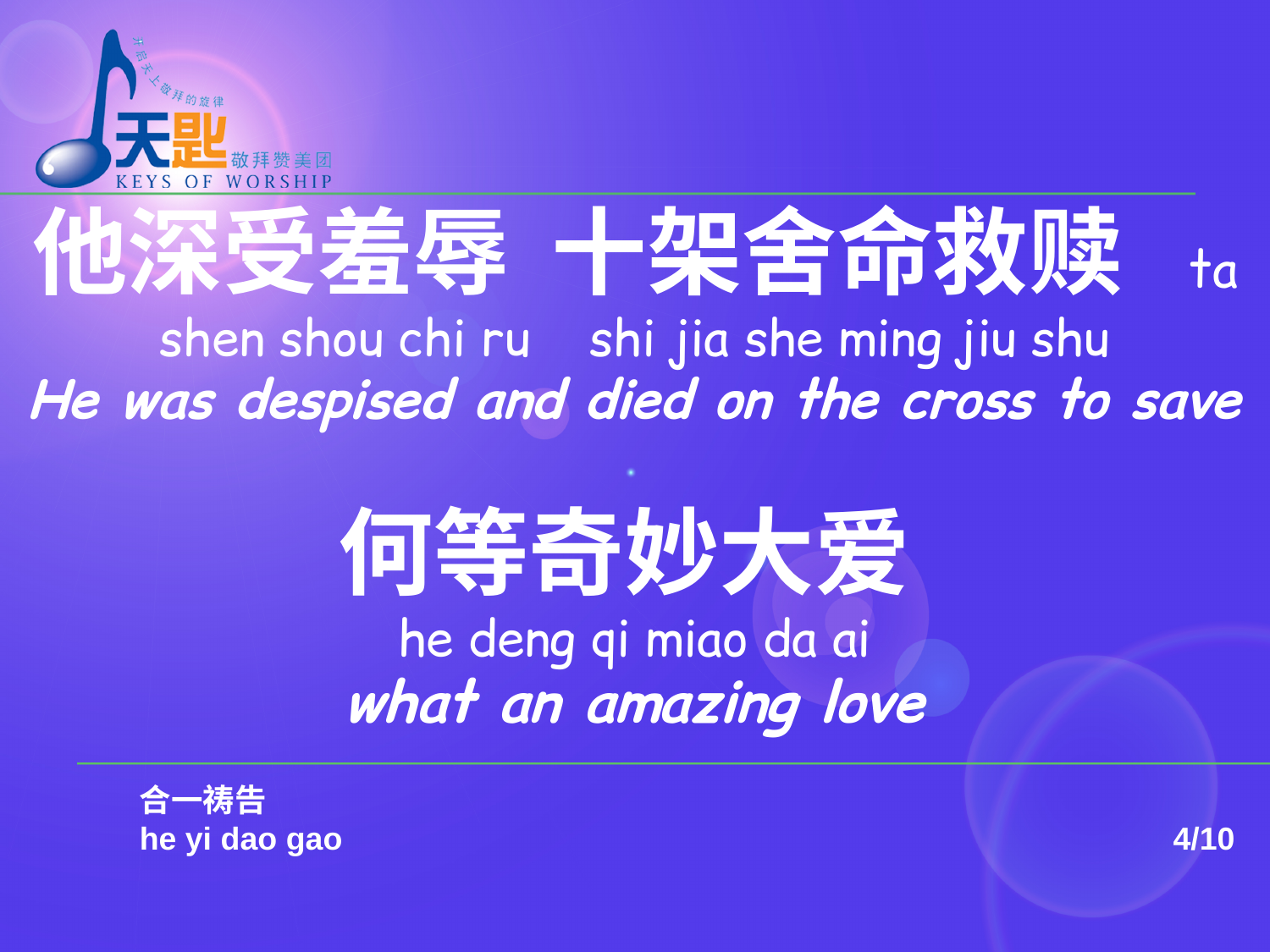

他深受羞辱  十架舍命救赎  ta shen shou chi ru    shi jia she ming jiu shu
He was despised and died on the cross to save

何等奇妙大爱
he deng qi miao da ai
what an amazing love
	合一祷告
	he yi dao gao							  4/10